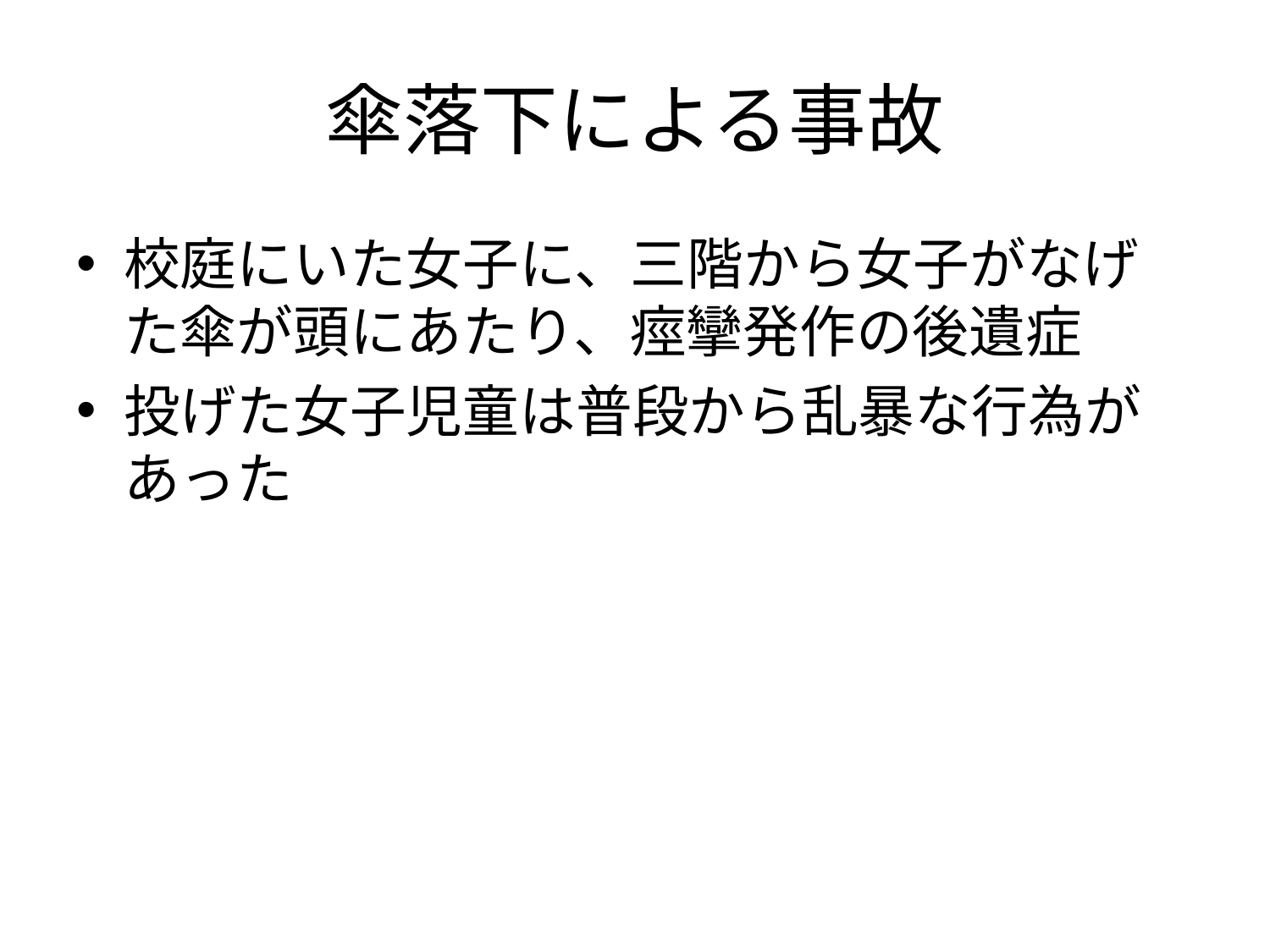

# 傘落下による事故
校庭にいた女子に、三階から女子がなげた傘が頭にあたり、痙攣発作の後遺症
投げた女子児童は普段から乱暴な行為があった